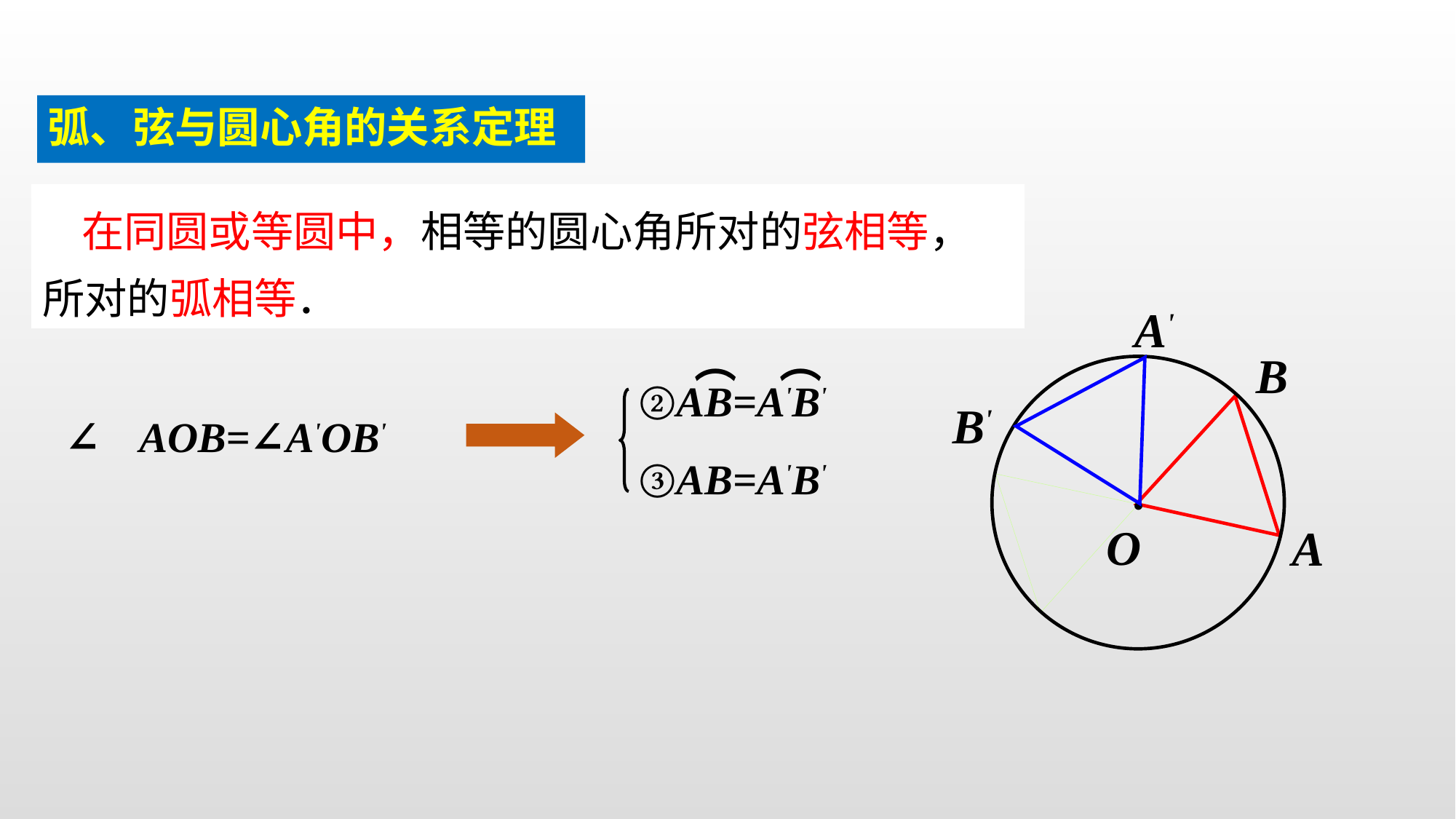

弧、弦与圆心角的关系定理
   在同圆或等圆中，相等的圆心角所对的弦相等，所对的弧相等．
A'
B
·
⌒    ⌒
②AB=A'B'

B'

①∠AOB=∠A'OB'

③AB=A'B'
O
A